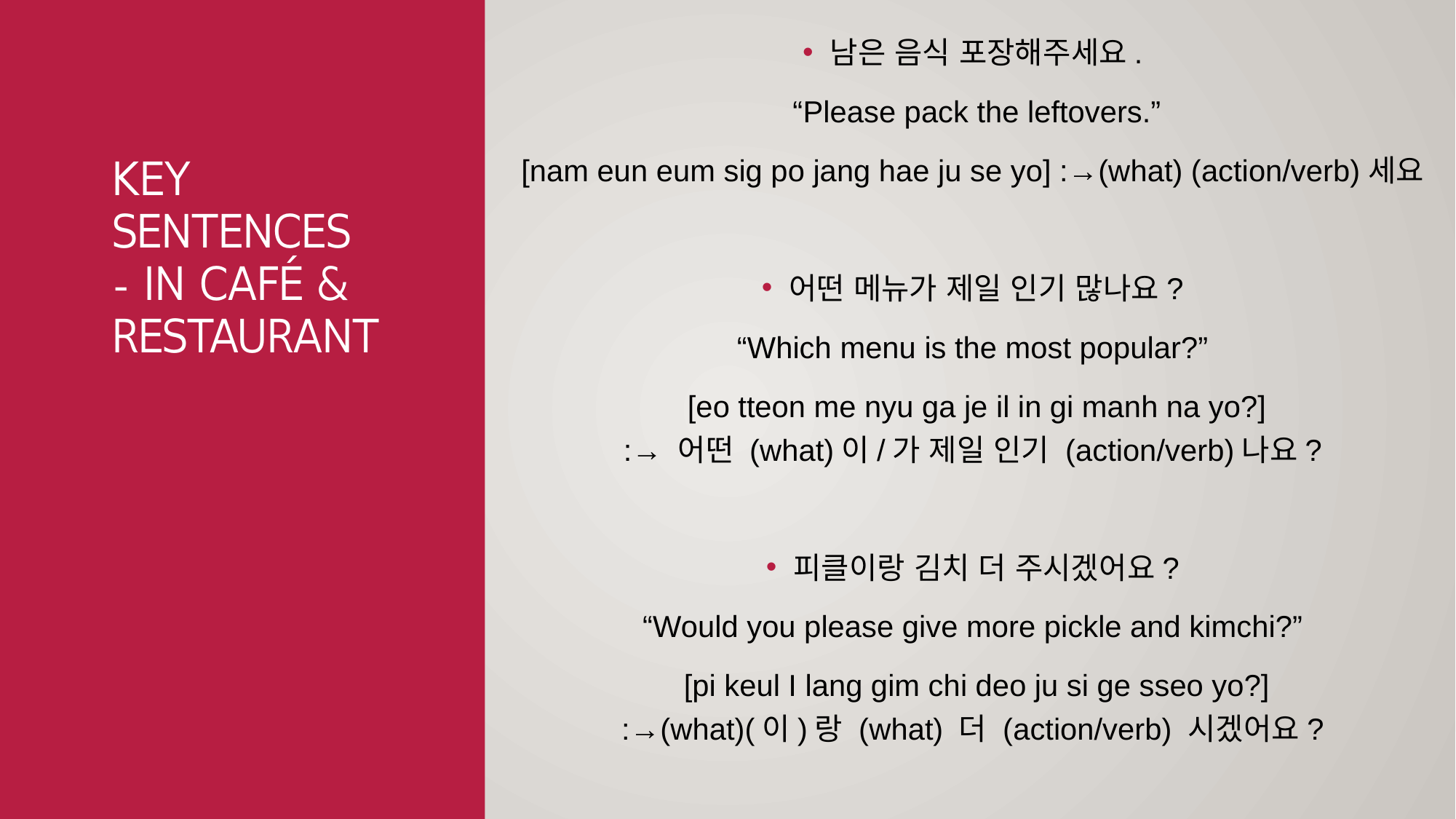

남은 음식 포장해주세요.
“Please pack the leftovers.”
[nam eun eum sig po jang hae ju se yo] :→(what) (action/verb)세요

어떤 메뉴가 제일 인기 많나요?
“Which menu is the most popular?”
[eo tteon me nyu ga je il in gi manh na yo?]
:→ 어떤 (what)이/가 제일 인기 (action/verb)나요?

피클이랑 김치 더 주시겠어요?
“Would you please give more pickle and kimchi?”
[pi keul I lang gim chi deo ju si ge sseo yo?]
:→(what)(이)랑 (what) 더 (action/verb) 시겠어요?

# Key sentences - in café & restaurant